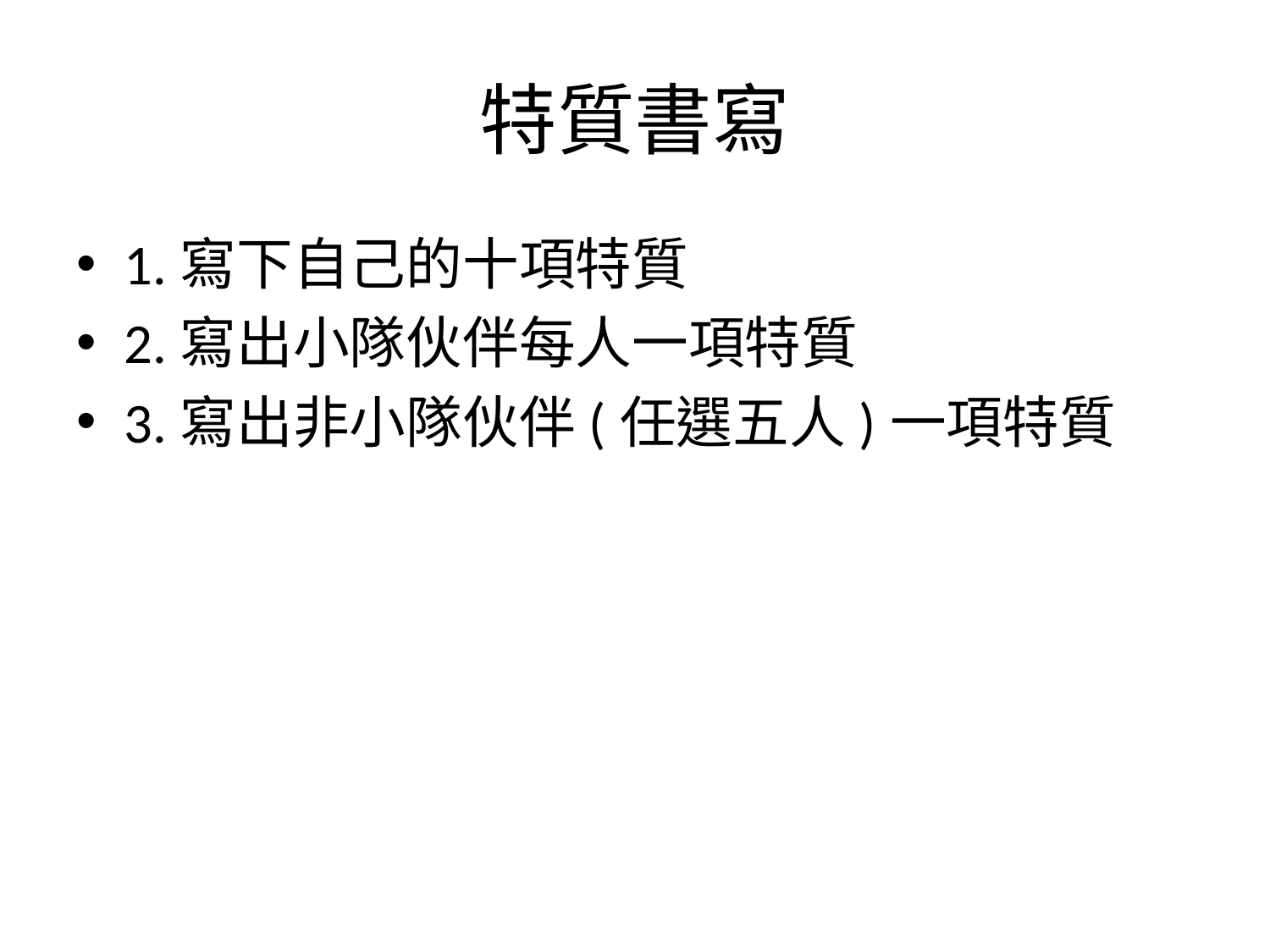

# 特質書寫
1.寫下自己的十項特質
2.寫出小隊伙伴每人一項特質
3.寫出非小隊伙伴(任選五人)一項特質